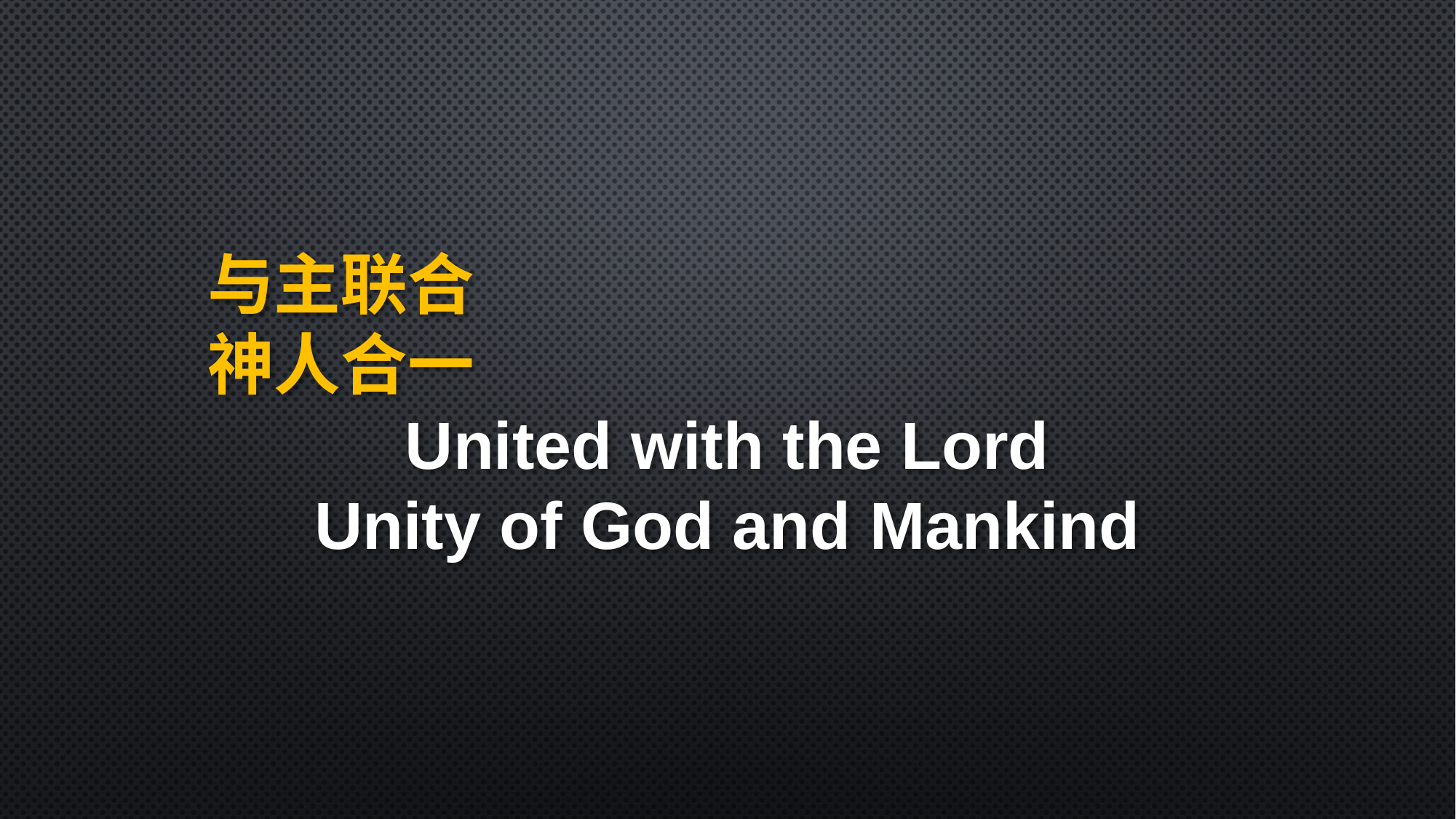

与主联合
神人合一
 United with the Lord
Unity of God and Mankind